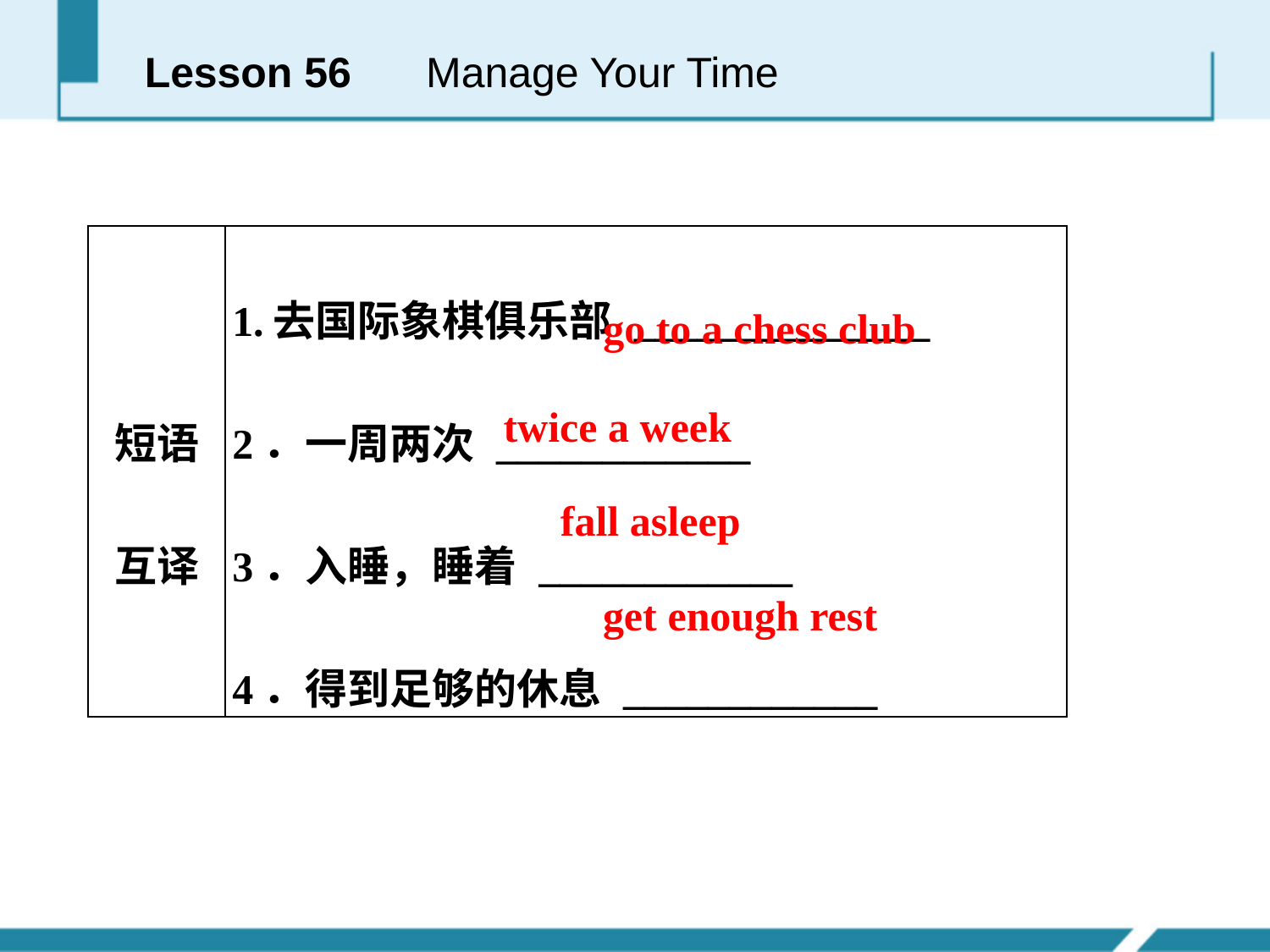

Lesson 56 　Manage Your Time
| 短语 互译 | 1.去国际象棋俱乐部 \_\_\_\_\_\_\_\_\_\_\_\_\_\_ 2．一周两次 \_\_\_\_\_\_\_\_\_\_\_\_ 3．入睡，睡着 \_\_\_\_\_\_\_\_\_\_\_\_ 4．得到足够的休息 \_\_\_\_\_\_\_\_\_\_\_\_ |
| --- | --- |
go to a chess club
twice a week
fall asleep
get enough rest